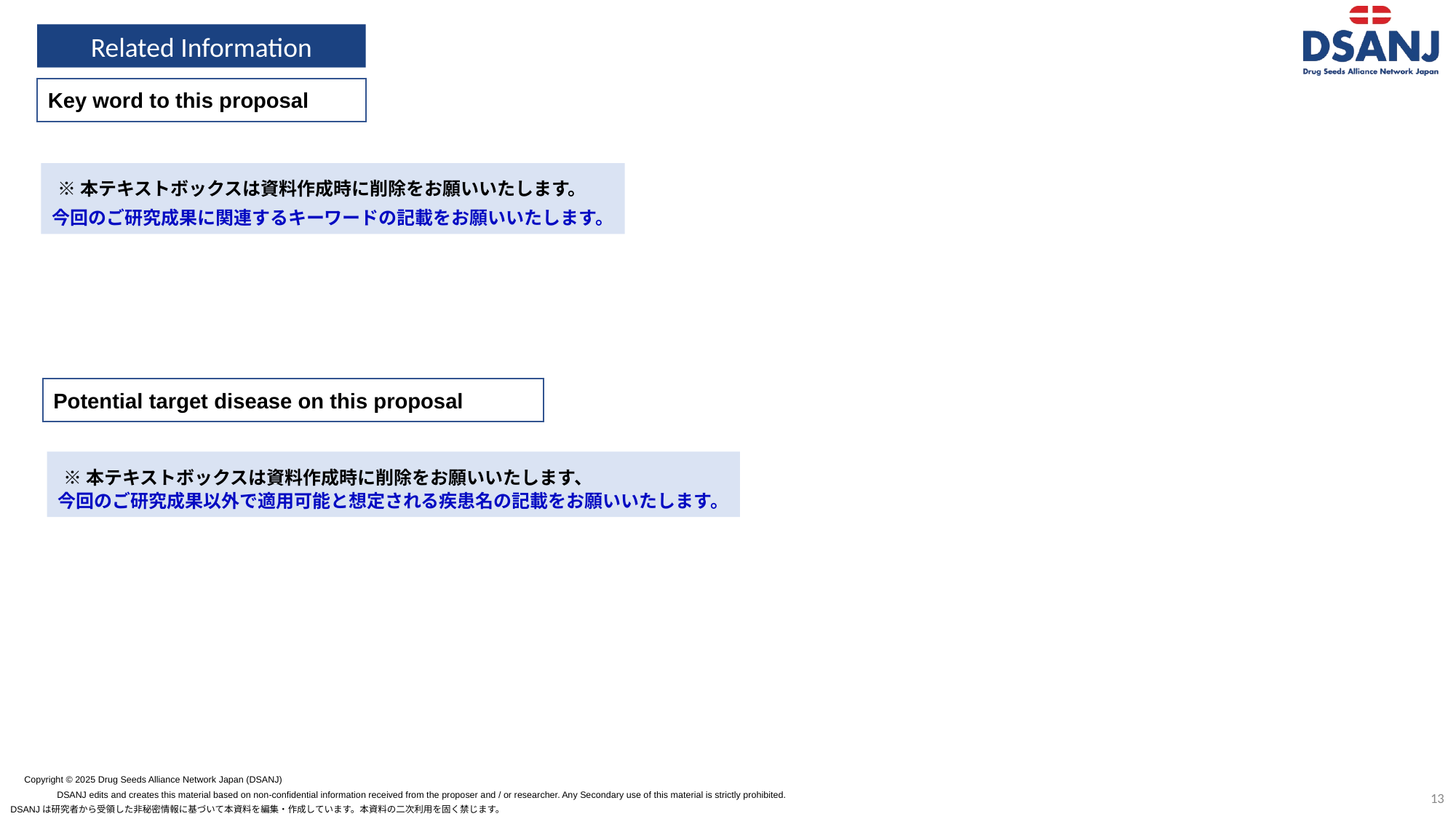

Related Information
Key word to this proposal
 ※本テキストボックスは資料作成時に削除をお願いいたします。
今回のご研究成果に関連するキーワードの記載をお願いいたします。
Potential target disease on this proposal
 ※本テキストボックスは資料作成時に削除をお願いいたします、
今回のご研究成果以外で適用可能と想定される疾患名の記載をお願いいたします。
Copyright © 2025 Drug Seeds Alliance Network Japan (DSANJ)
DSANJ edits and creates this material based on non-confidential information received from the proposer and / or researcher. Any Secondary use of this material is strictly prohibited.
DSANJは研究者から受領した非秘密情報に基づいて本資料を編集・作成しています。本資料の二次利用を固く禁じます。
13